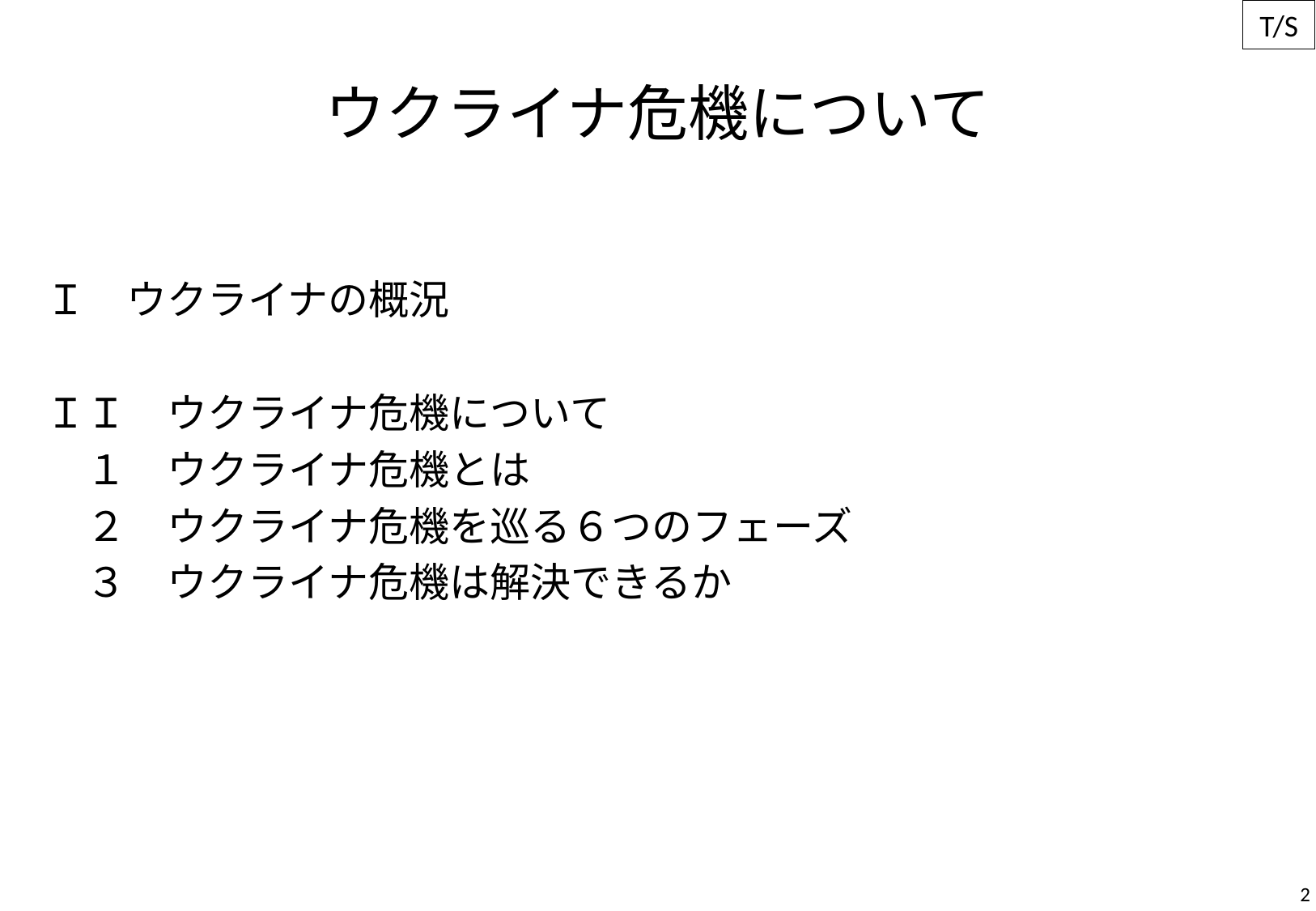

# ウクライナ危機について
Ｉ　ウクライナの概況

ＩＩ　ウクライナ危機について
　１　ウクライナ危機とは
　２　ウクライナ危機を巡る６つのフェーズ
　３　ウクライナ危機は解決できるか
2